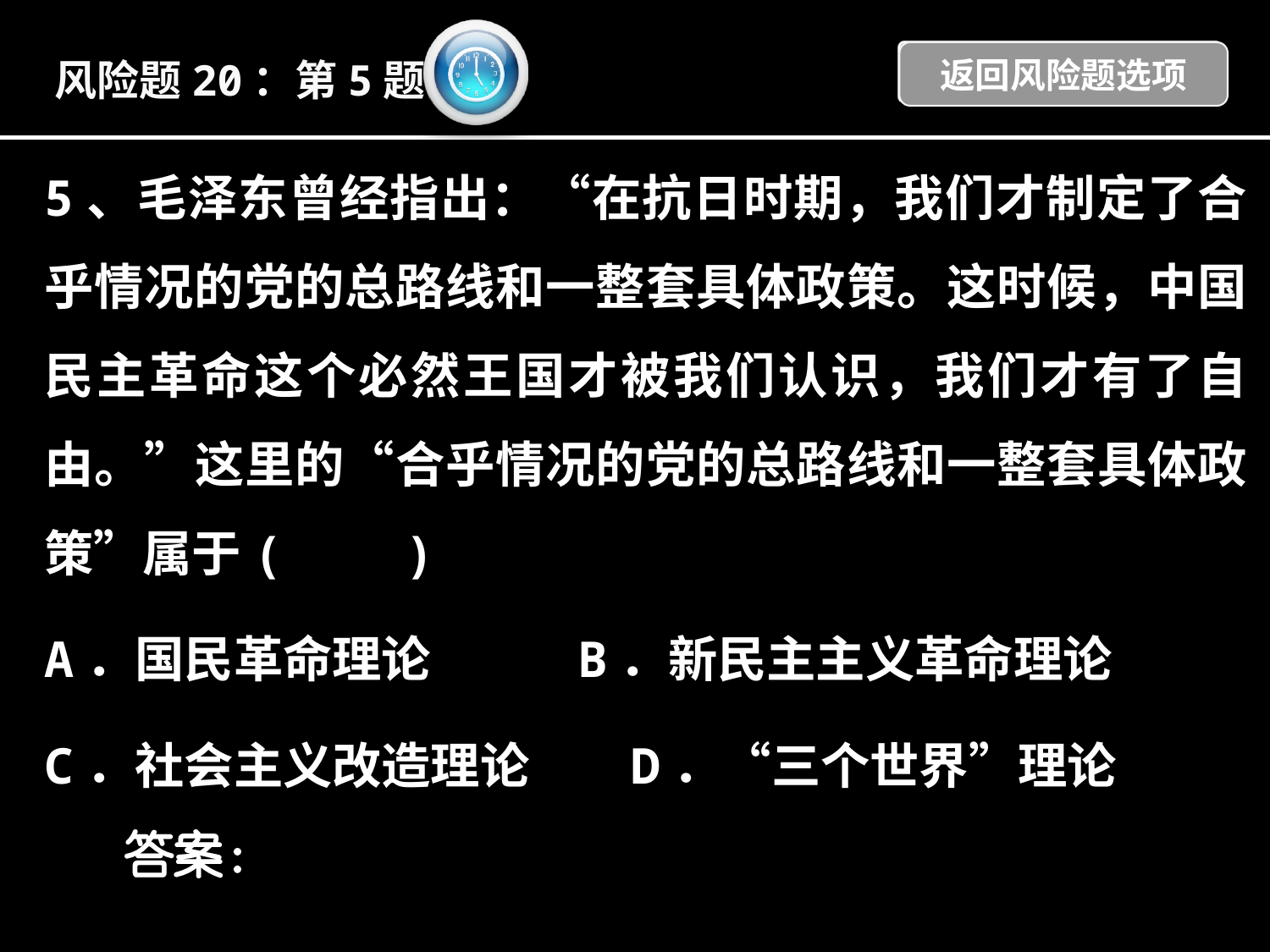

返回风险题选项
风险题20：第5题
5、毛泽东曾经指出：“在抗日时期，我们才制定了合乎情况的党的总路线和一整套具体政策。这时候，中国民主革命这个必然王国才被我们认识，我们才有了自由。”这里的“合乎情况的党的总路线和一整套具体政策”属于(　　)
A．国民革命理论            B．新民主主义革命理论
C．社会主义改造理论        D．“三个世界”理论
            B